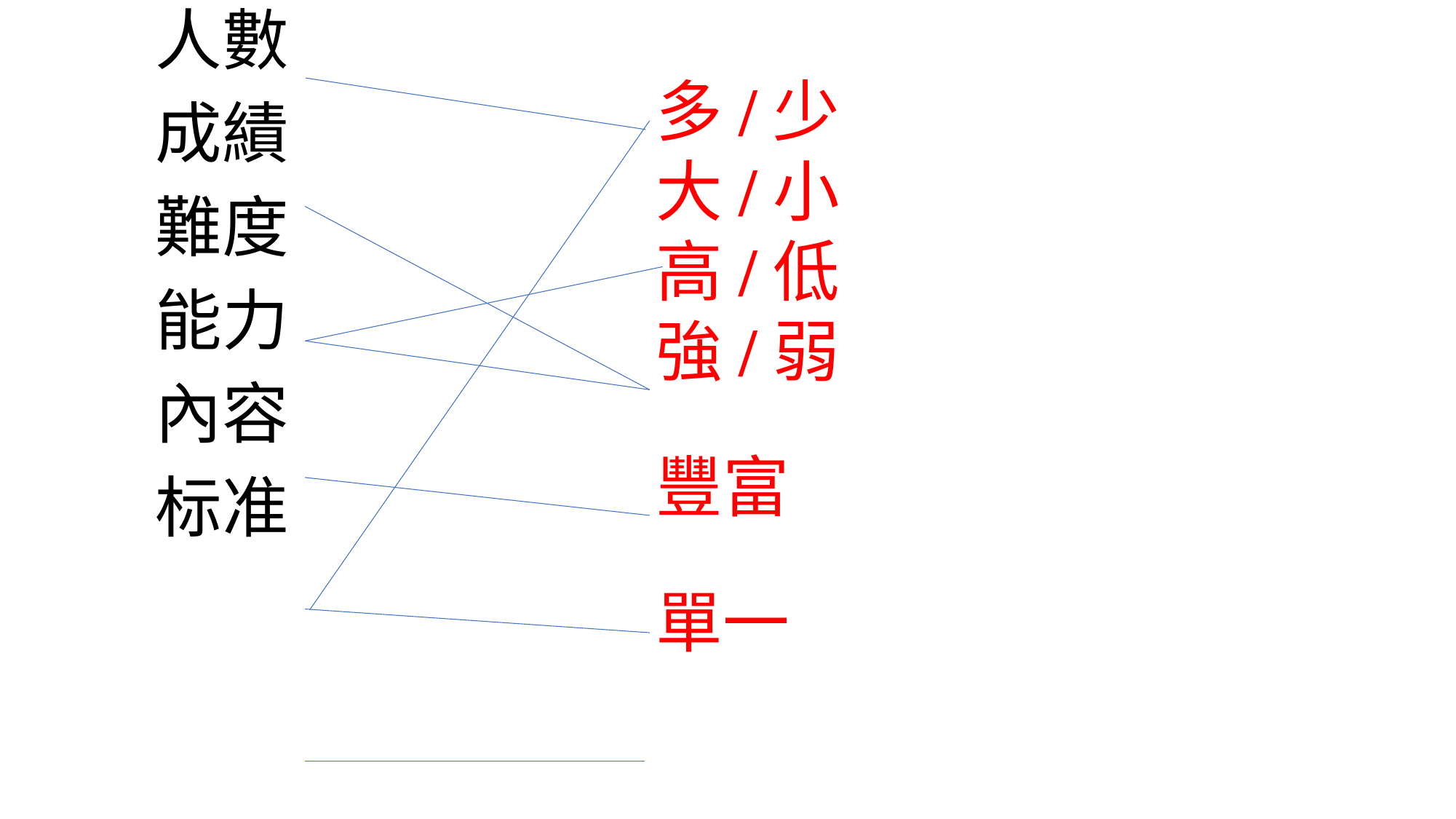

人數
成績
難度
能力
內容
标准

多/少
大/小
高/低
強/弱
豐富
單一